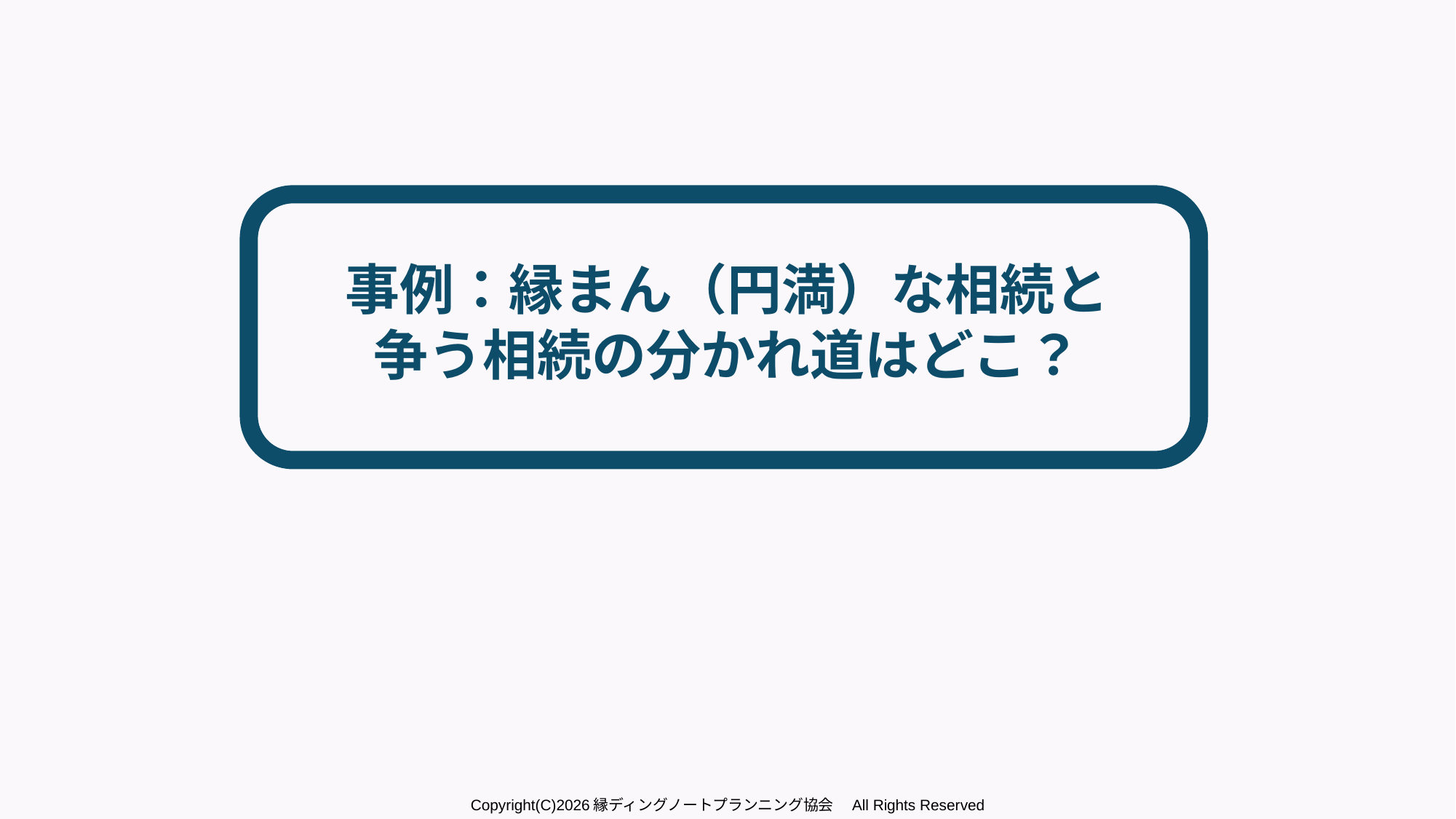

事例：縁まん（円満）な相続と
争う相続の分かれ道はどこ？
Copyright(C)2026縁ディングノートプランニング協会　All Rights Reserved